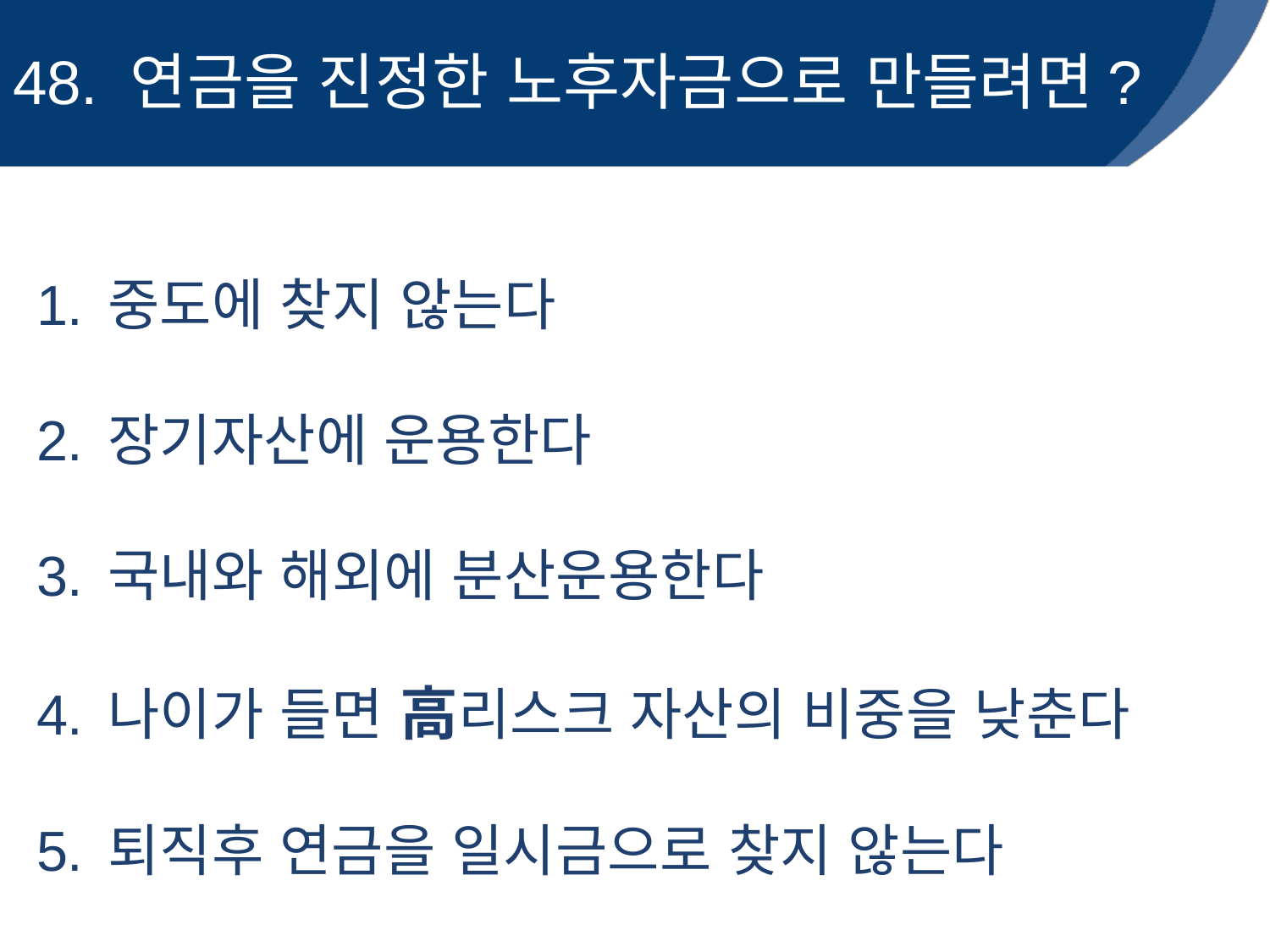

# 48. 연금을 진정한 노후자금으로 만들려면?
중도에 찾지 않는다
장기자산에 운용한다
국내와 해외에 분산운용한다
나이가 들면 高리스크 자산의 비중을 낮춘다
퇴직후 연금을 일시금으로 찾지 않는다